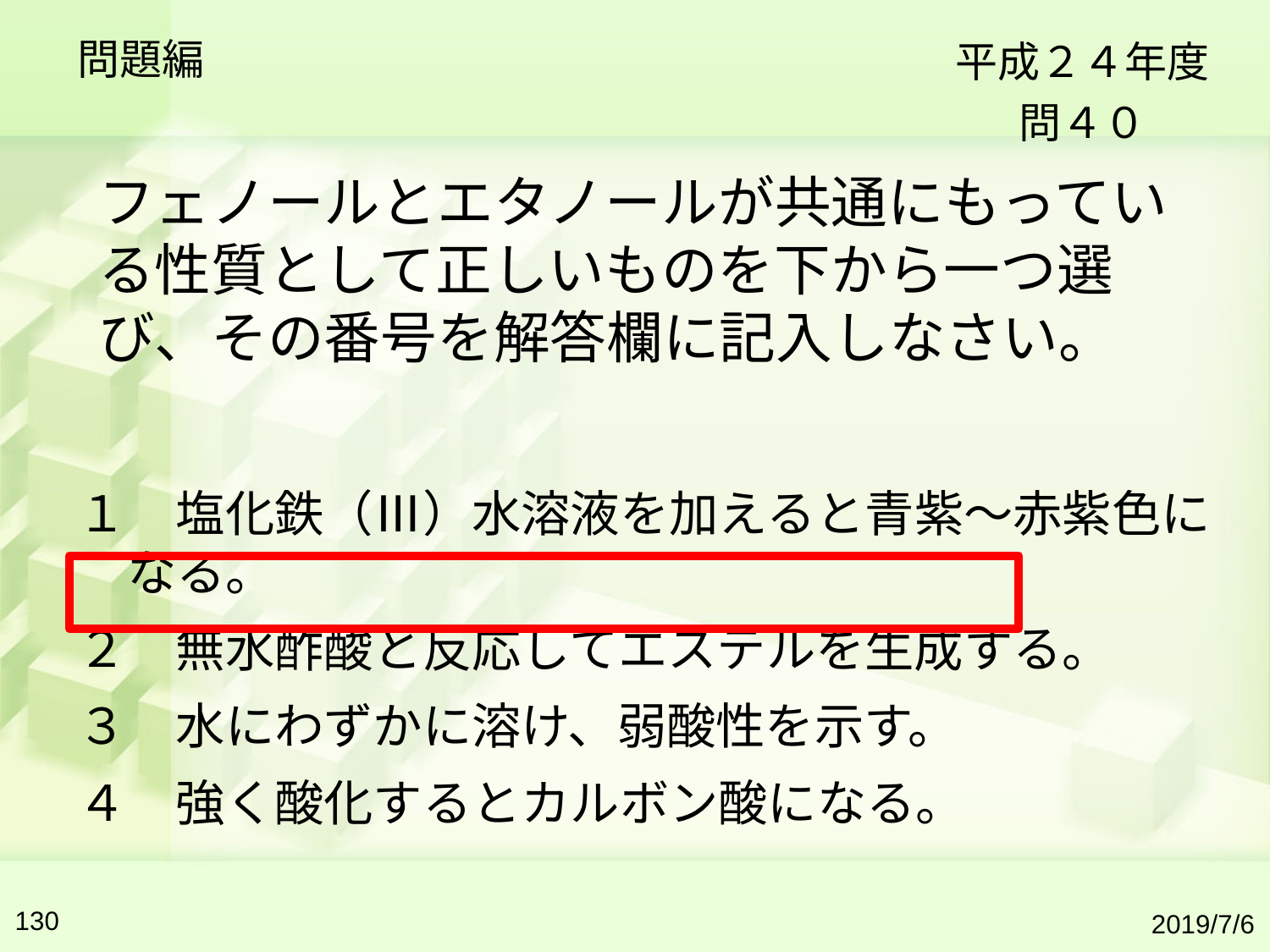

問題編
平成２４年度
問４０
フェノールとエタノールが共通にもっている性質として正しいものを下から一つ選び、その番号を解答欄に記入しなさい。
１　塩化鉄（Ⅲ）水溶液を加えると青紫～赤紫色になる。
２　無水酢酸と反応してエステルを生成する。
３　水にわずかに溶け、弱酸性を示す。
４　強く酸化するとカルボン酸になる。

130
2019/7/6